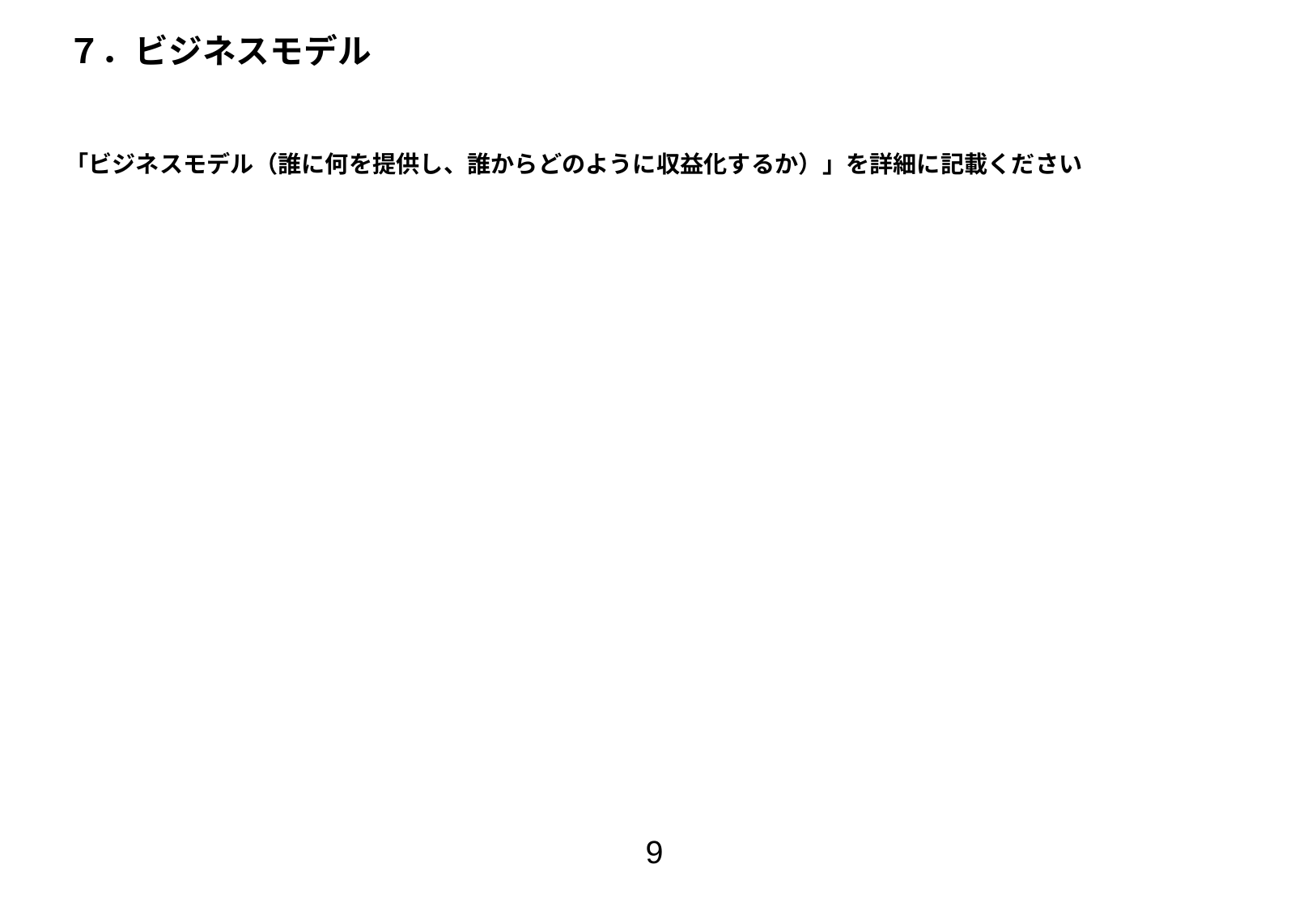

７．ビジネスモデル
「ビジネスモデル（誰に何を提供し、誰からどのように収益化するか）」を詳細に記載ください
9